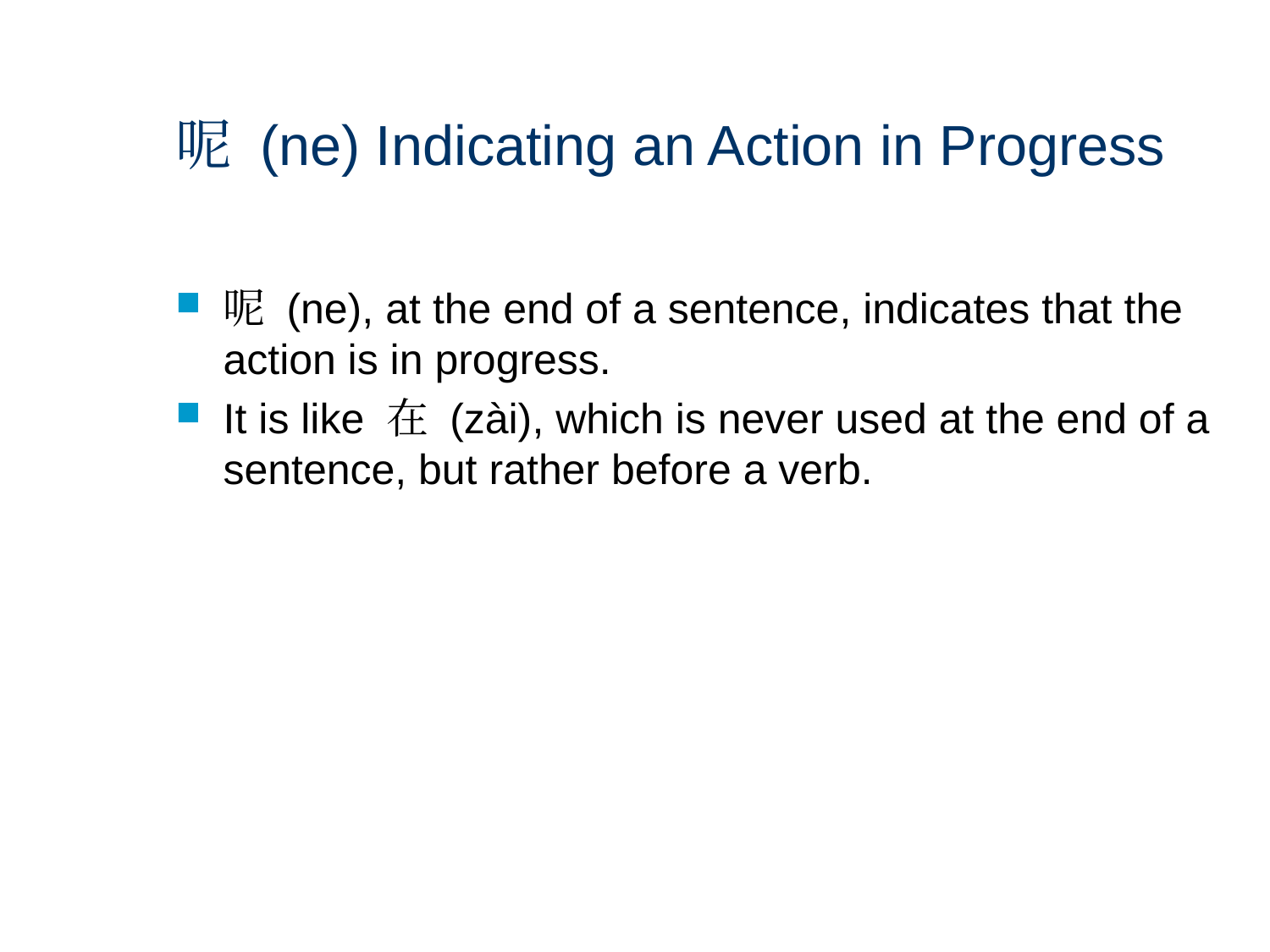

# 呢 (ne) Indicating an Action in Progress
呢 (ne), at the end of a sentence, indicates that the action is in progress.
It is like 在 (zài), which is never used at the end of a sentence, but rather before a verb.